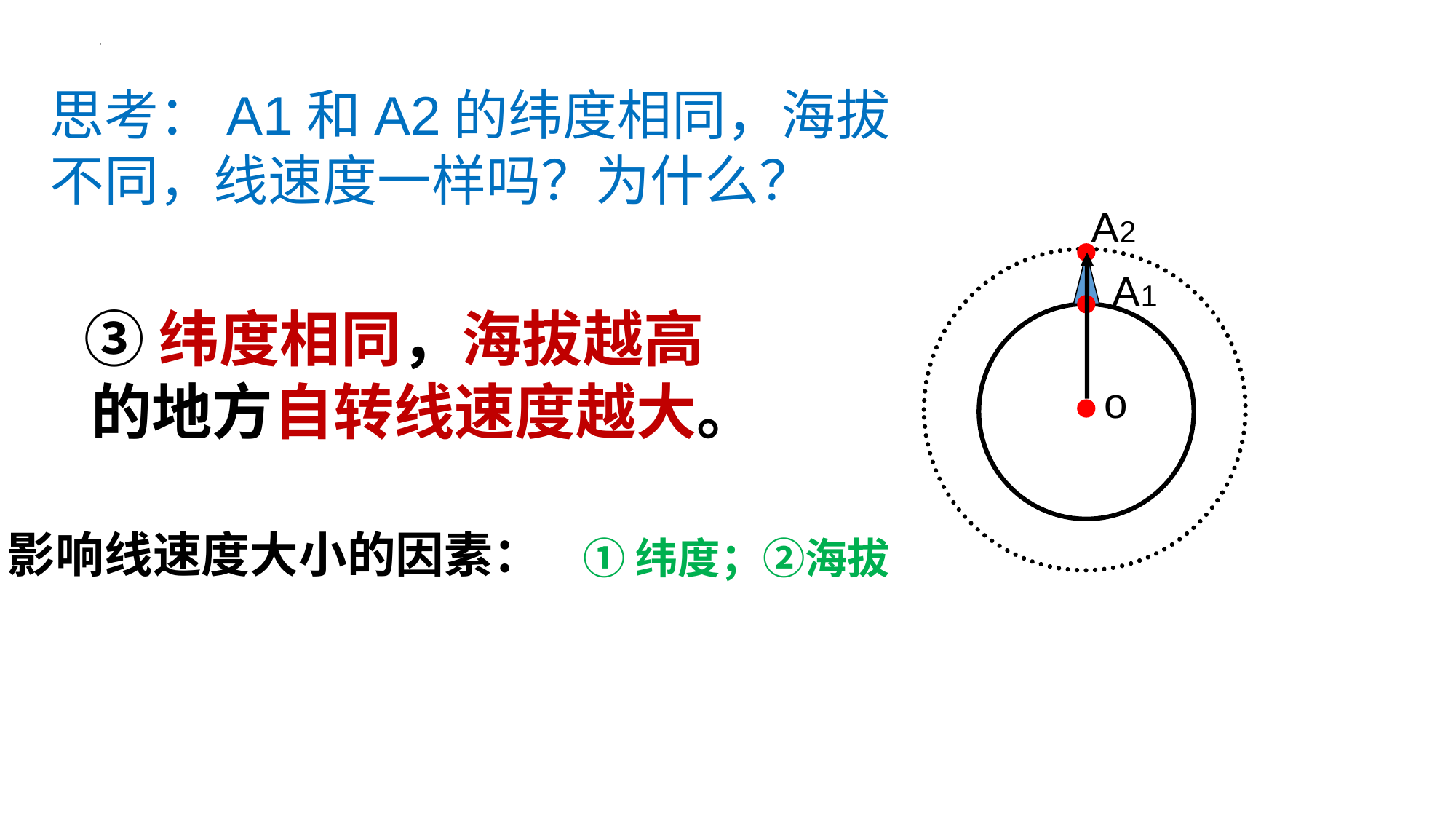

3、地球自转的速度——线速度
思考：A1和A2的纬度相同，海拔不同，线速度一样吗？为什么？
A2

A1
③纬度相同，海拔越高的地方自转线速度越大。

o

影响线速度大小的因素：
①纬度；②海拔